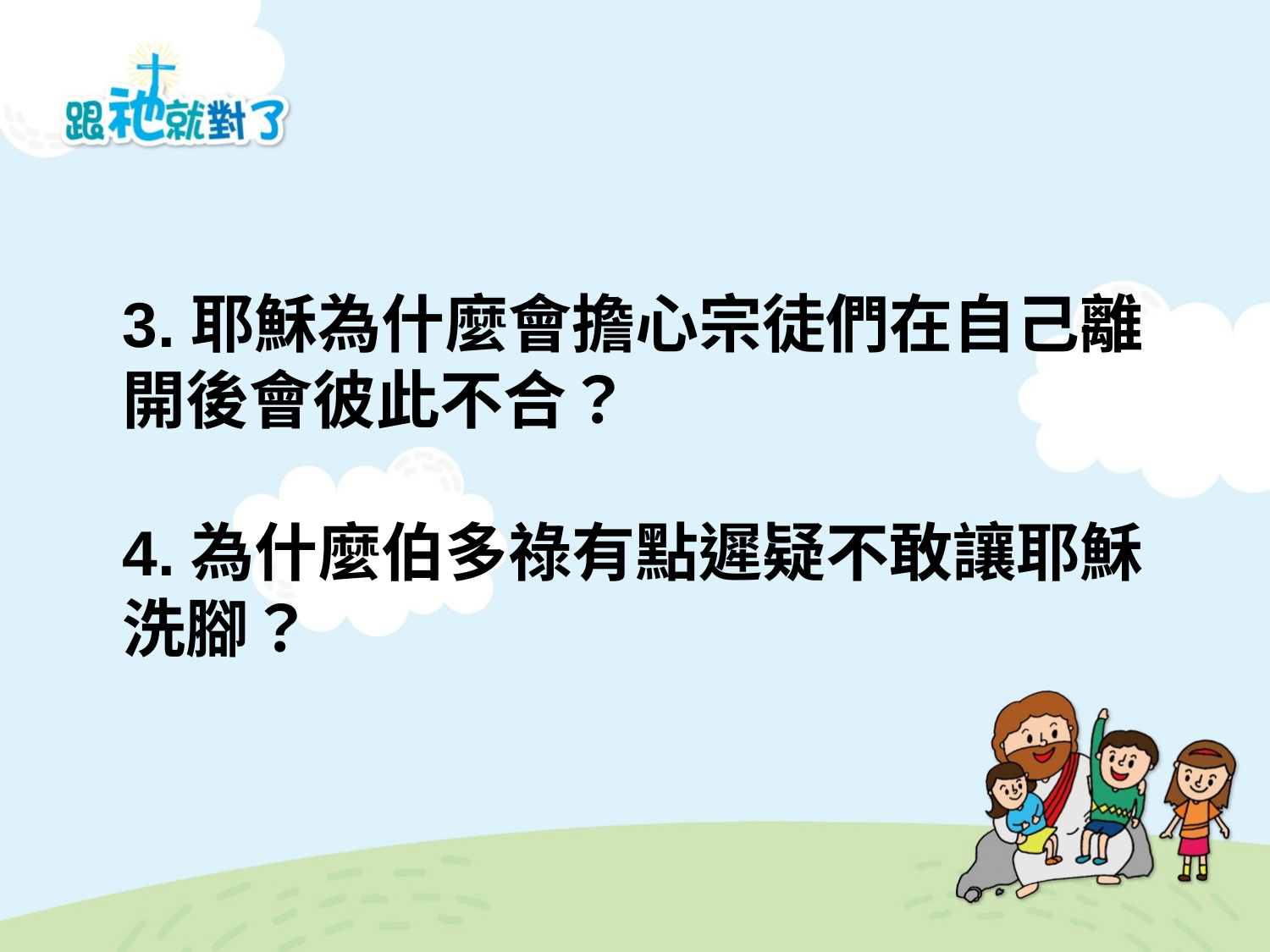

3.耶穌為什麼會擔心宗徒們在自己離開後會彼此不合？

4.為什麼伯多祿有點遲疑不敢讓耶穌洗腳？